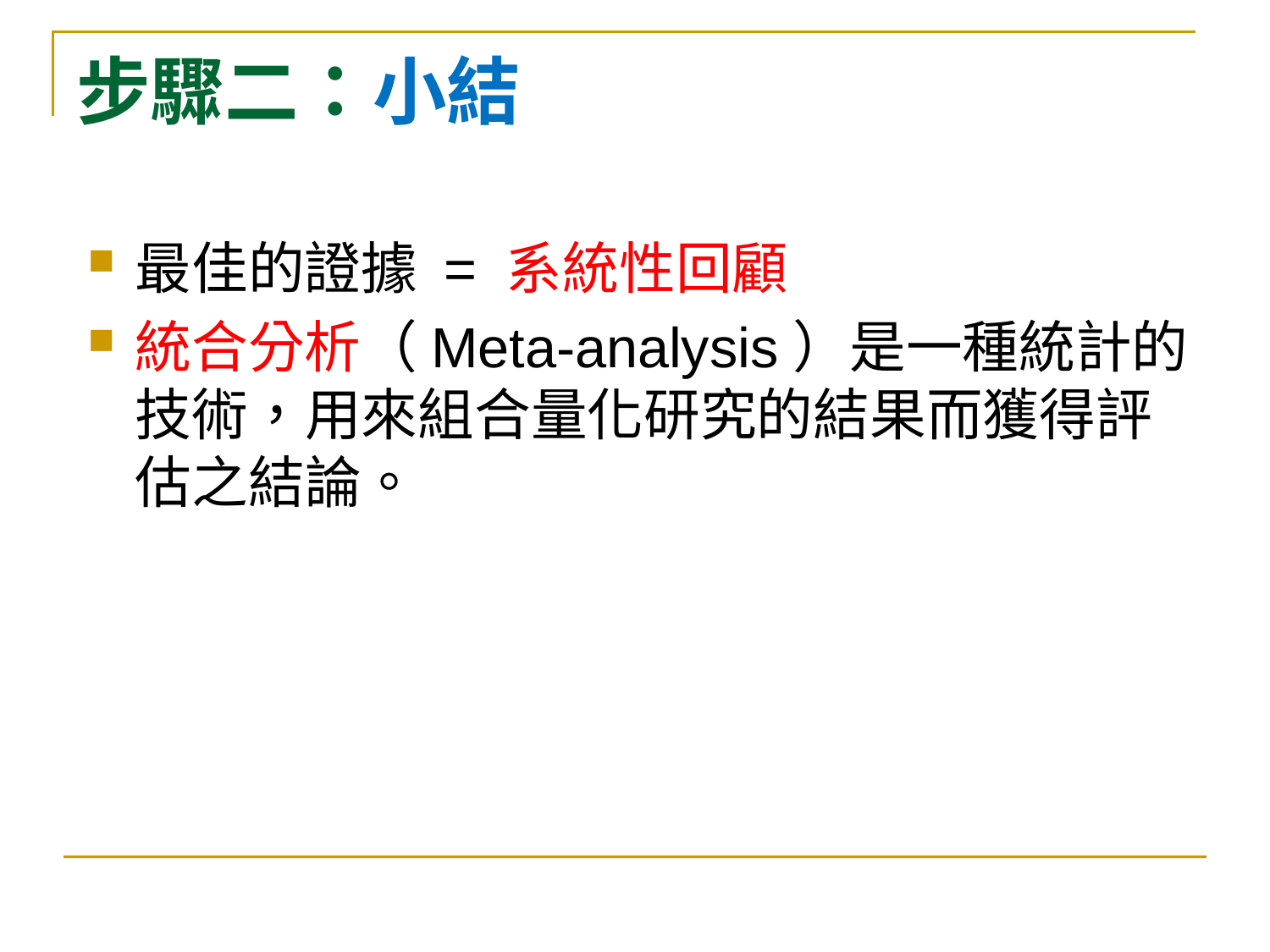

# 步驟二：小結
最佳的證據 = 系統性回顧
統合分析（Meta-analysis）是一種統計的技術，用來組合量化研究的結果而獲得評估之結論。